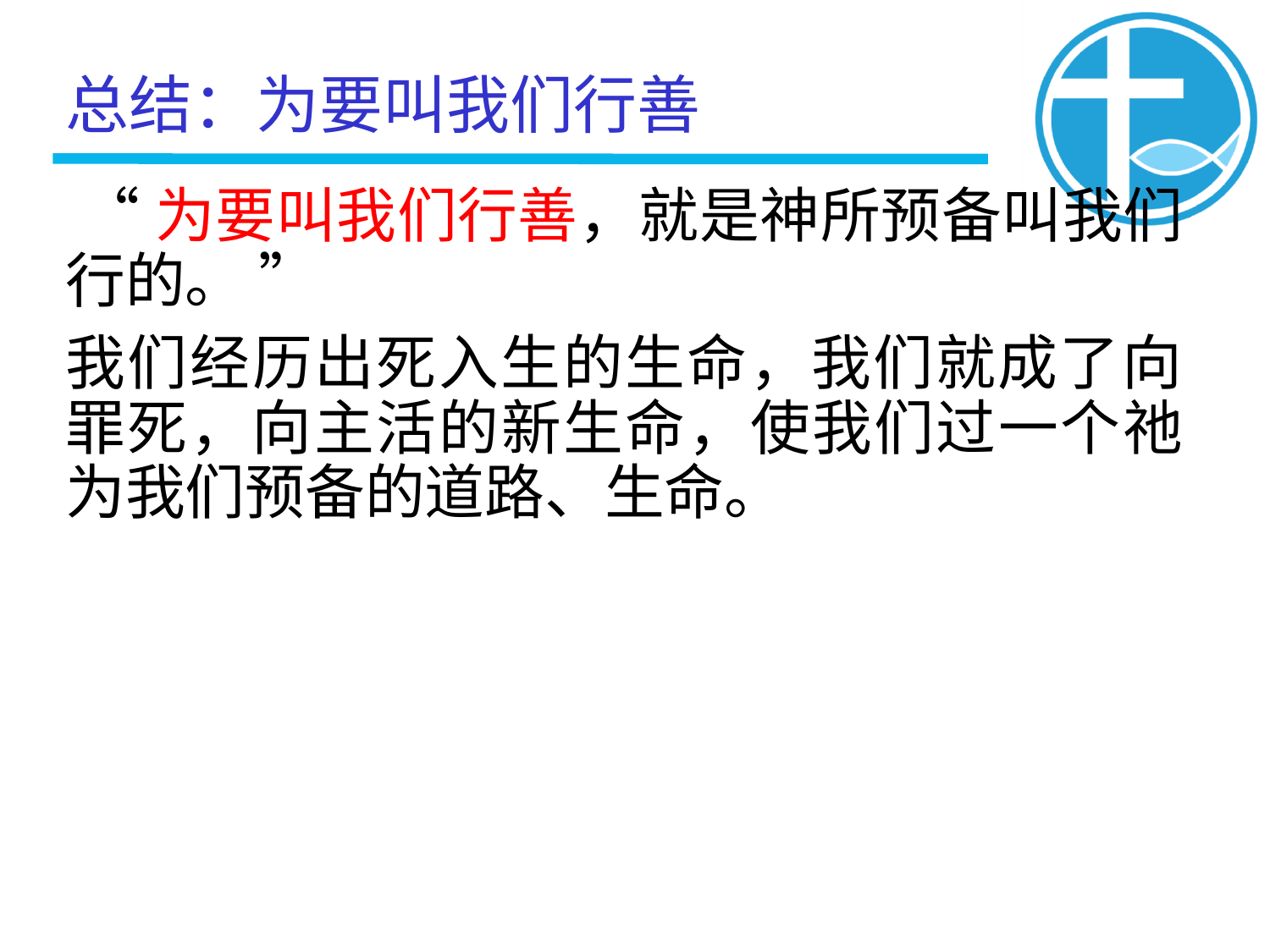

总结：为要叫我们行善
 “为要叫我们行善，就是神所预备叫我们行的。 ”
我们经历出死入生的生命，我们就成了向罪死，向主活的新生命，使我们过一个祂为我们预备的道路、生命。